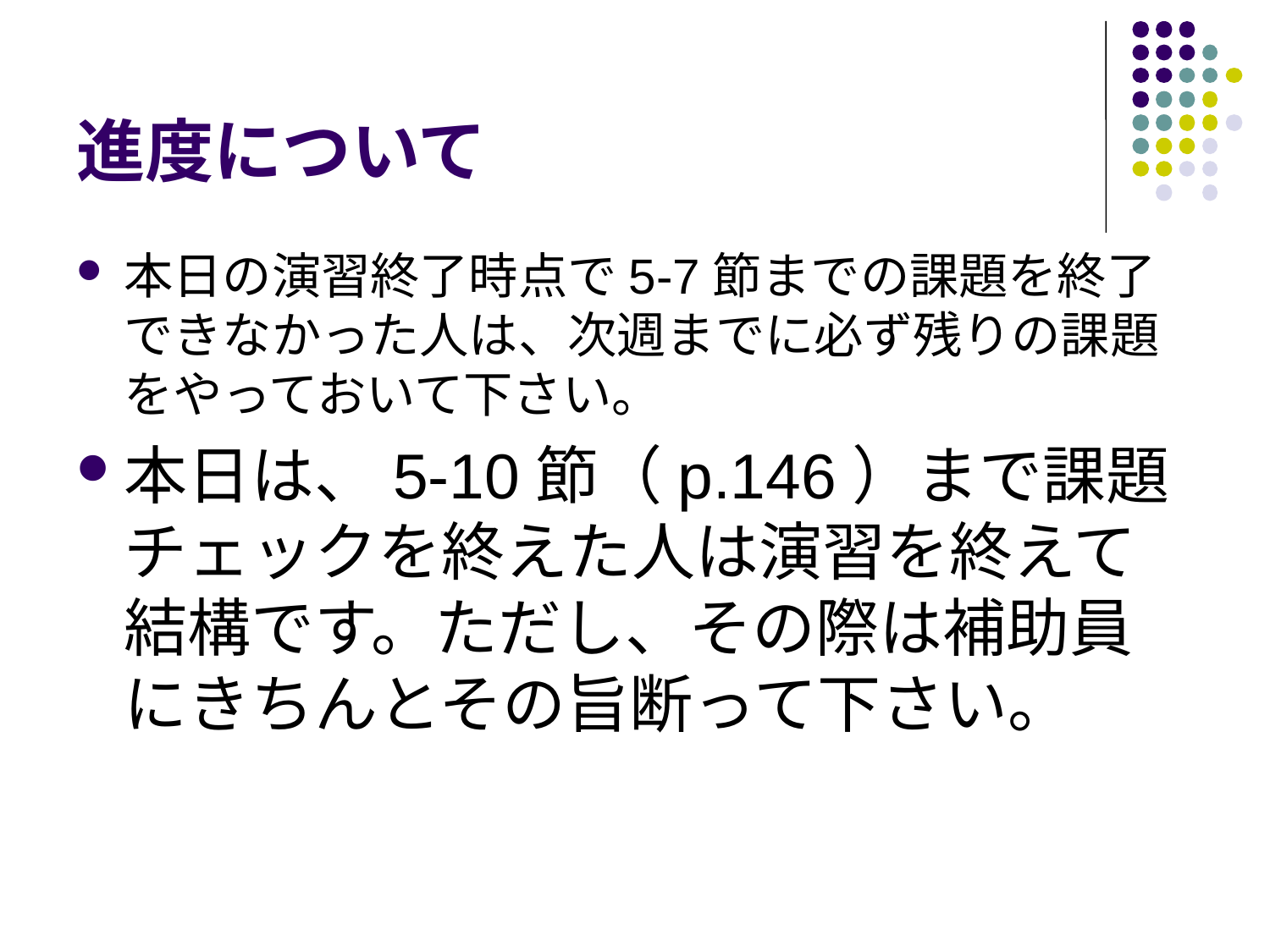

# 進度について
本日の演習終了時点で5-7節までの課題を終了できなかった人は、次週までに必ず残りの課題をやっておいて下さい。
本日は、5-10節（p.146）まで課題チェックを終えた人は演習を終えて結構です。ただし、その際は補助員にきちんとその旨断って下さい。